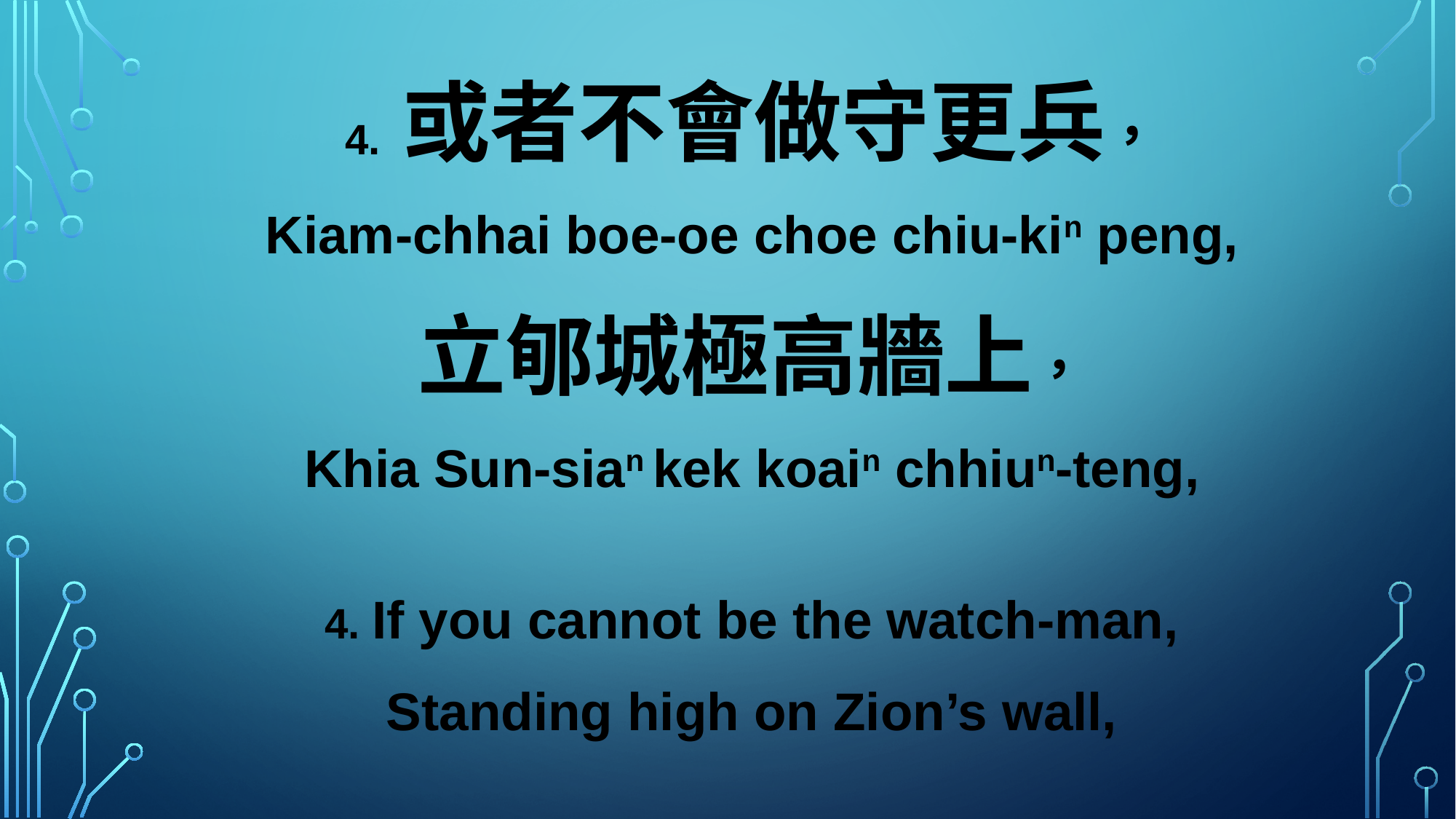

4. 或者不會做守更兵，
Kiam-chhai boe-oe choe chiu-kin peng,
立郇城極高牆上，
Khia Sun-sian kek koain chhiun-teng,

4. If you cannot be the watch-man,
Standing high on Zion’s wall,